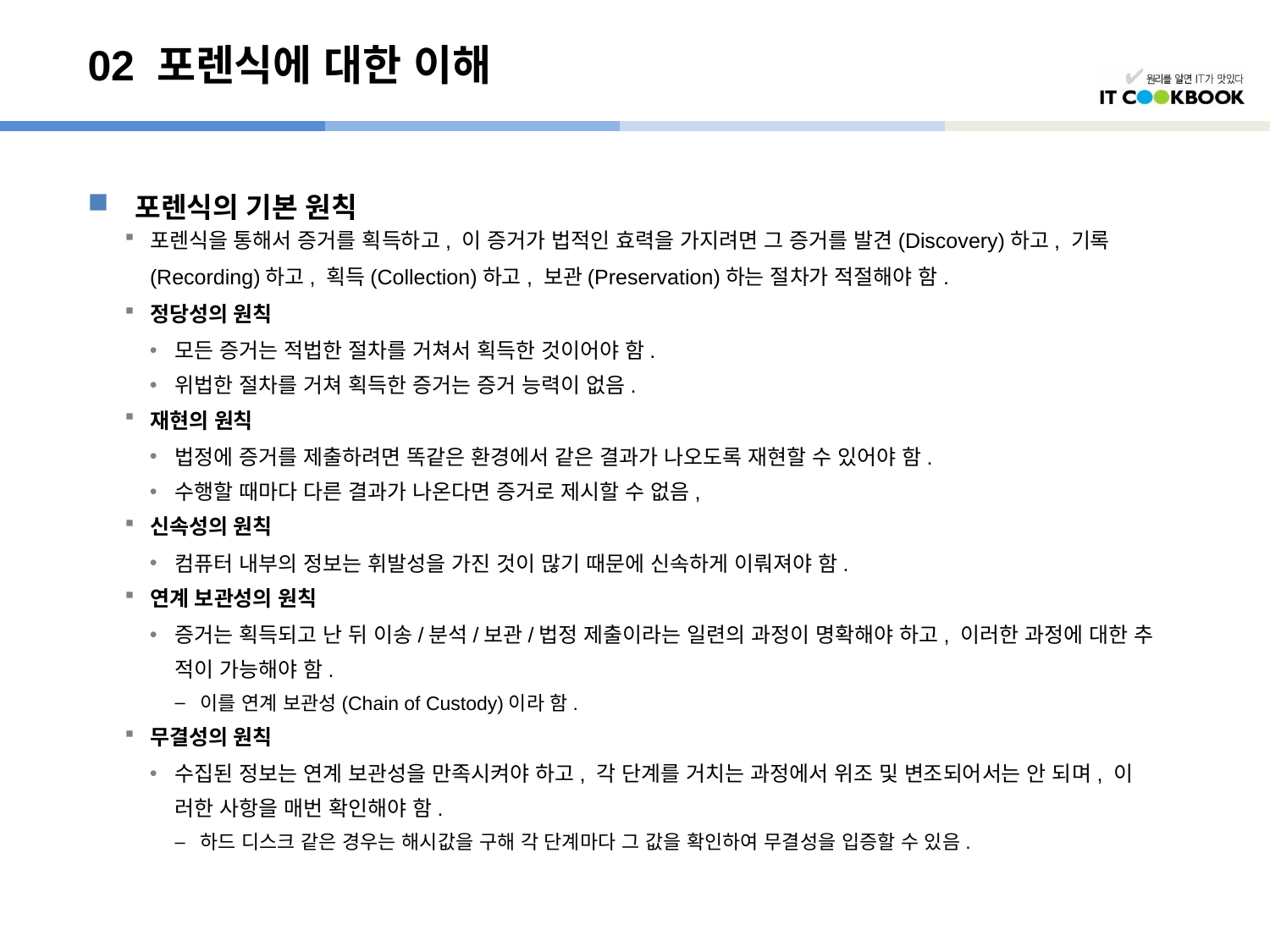

# 02 포렌식에 대한 이해
포렌식의 기본 원칙
포렌식을 통해서 증거를 획득하고, 이 증거가 법적인 효력을 가지려면 그 증거를 발견(Discovery)하고, 기록
	(Recording)하고, 획득(Collection)하고, 보관(Preservation)하는 절차가 적절해야 함.
정당성의 원칙
모든 증거는 적법한 절차를 거쳐서 획득한 것이어야 함.
위법한 절차를 거쳐 획득한 증거는 증거 능력이 없음.
재현의 원칙
법정에 증거를 제출하려면 똑같은 환경에서 같은 결과가 나오도록 재현할 수 있어야 함.
수행할 때마다 다른 결과가 나온다면 증거로 제시할 수 없음,
신속성의 원칙
컴퓨터 내부의 정보는 휘발성을 가진 것이 많기 때문에 신속하게 이뤄져야 함.
연계 보관성의 원칙
증거는 획득되고 난 뒤 이송/분석/보관/법정 제출이라는 일련의 과정이 명확해야 하고, 이러한 과정에 대한 추
	적이 가능해야 함.
이를 연계 보관성(Chain of Custody)이라 함.
무결성의 원칙
수집된 정보는 연계 보관성을 만족시켜야 하고, 각 단계를 거치는 과정에서 위조 및 변조되어서는 안 되며, 이
	러한 사항을 매번 확인해야 함.
하드 디스크 같은 경우는 해시값을 구해 각 단계마다 그 값을 확인하여 무결성을 입증할 수 있음.